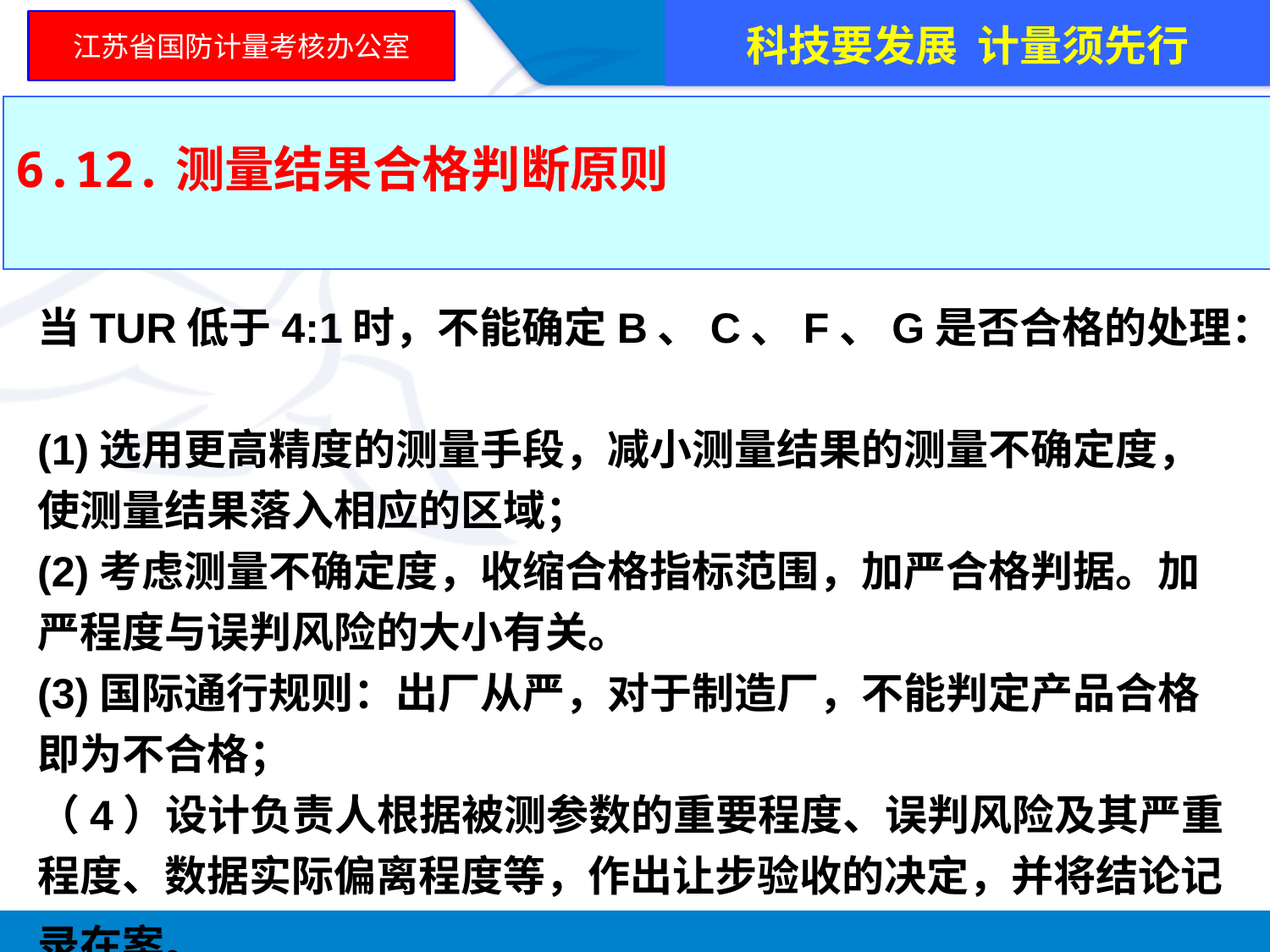

科技要发展  计量须先行
江苏省国防计量考核办公室
6.12.测量结果合格判断原则

当TUR低于4:1时，不能确定B、C、F、G是否合格的处理：
(1)选用更高精度的测量手段，减小测量结果的测量不确定度，使测量结果落入相应的区域；
(2)考虑测量不确定度，收缩合格指标范围，加严合格判据。加严程度与误判风险的大小有关。
(3)国际通行规则：出厂从严，对于制造厂，不能判定产品合格即为不合格；
（4）设计负责人根据被测参数的重要程度、误判风险及其严重程度、数据实际偏离程度等，作出让步验收的决定，并将结论记录在案。